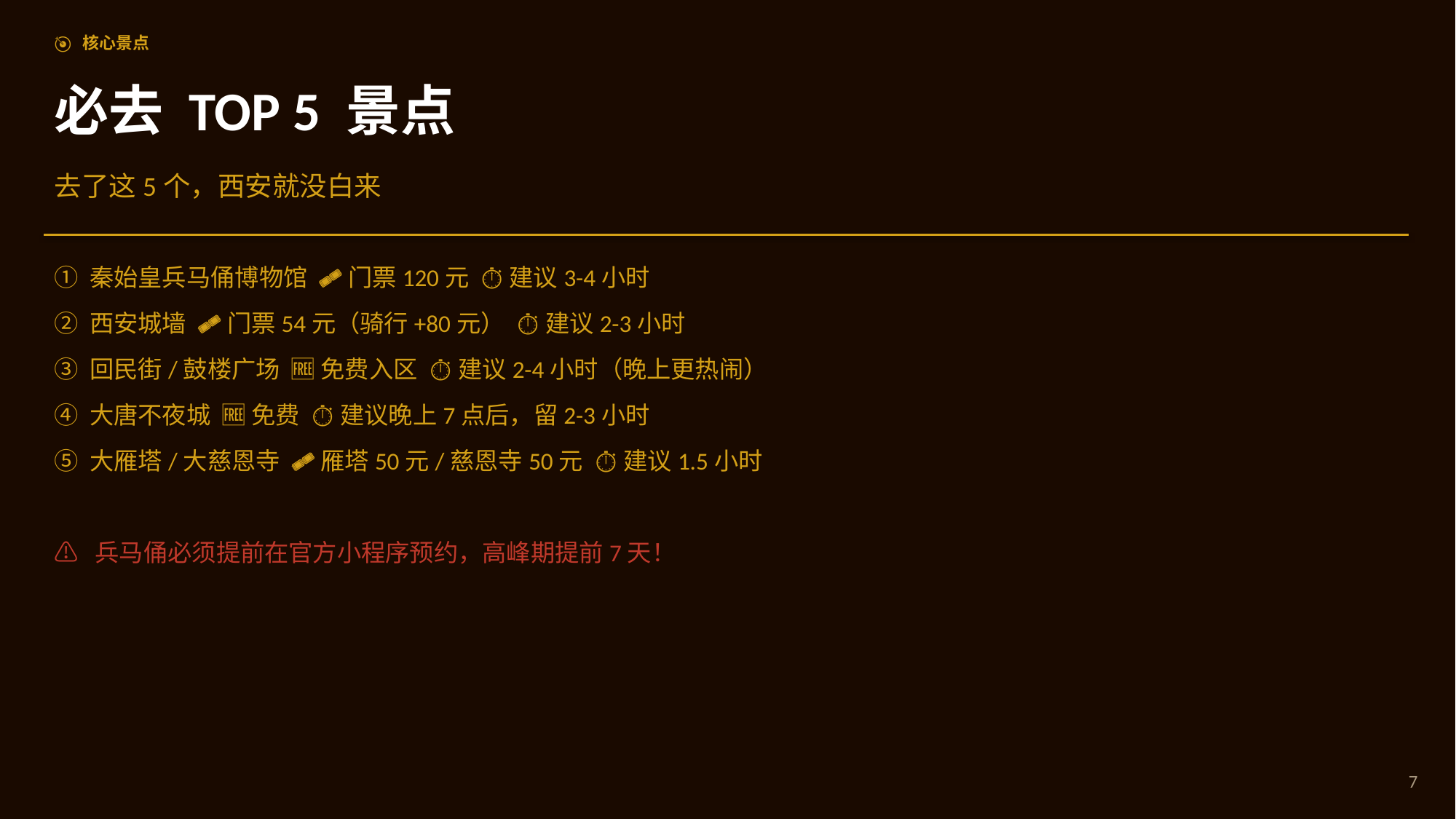

🎯  核心景点
必去 TOP 5 景点
去了这5个，西安就没白来
① 秦始皇兵马俑博物馆  🎟 门票120元  ⏱ 建议3-4小时
② 西安城墙  🎟 门票54元（骑行+80元）  ⏱ 建议2-3小时
③ 回民街/鼓楼广场  🆓 免费入区  ⏱ 建议2-4小时（晚上更热闹）
④ 大唐不夜城  🆓 免费  ⏱ 建议晚上7点后，留2-3小时
⑤ 大雁塔/大慈恩寺  🎟 雁塔50元/慈恩寺50元  ⏱ 建议1.5小时

⚠️  兵马俑必须提前在官方小程序预约，高峰期提前7天！
7